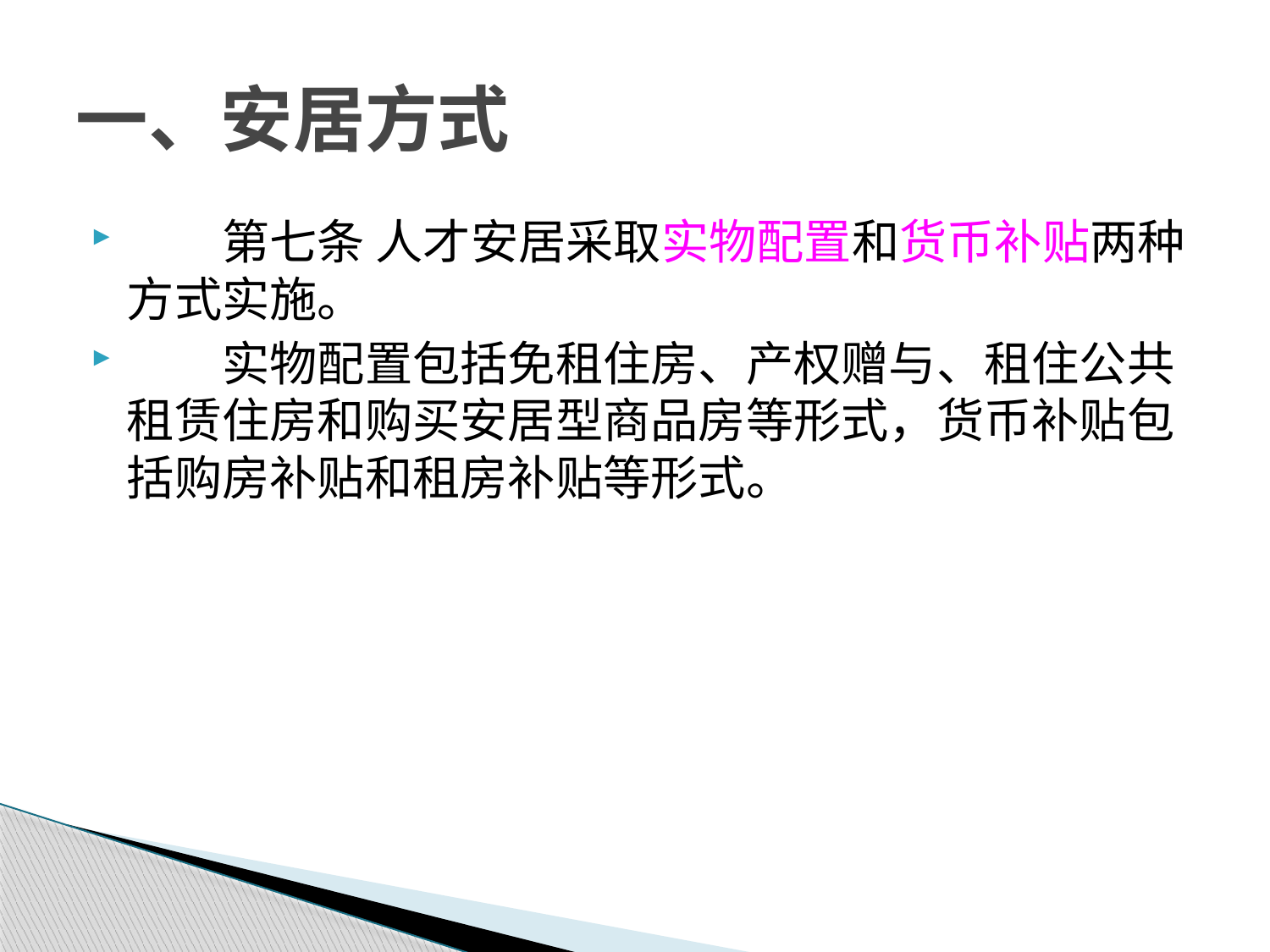

# 一、安居方式
　　第七条 人才安居采取实物配置和货币补贴两种方式实施。
　　实物配置包括免租住房、产权赠与、租住公共租赁住房和购买安居型商品房等形式，货币补贴包括购房补贴和租房补贴等形式。